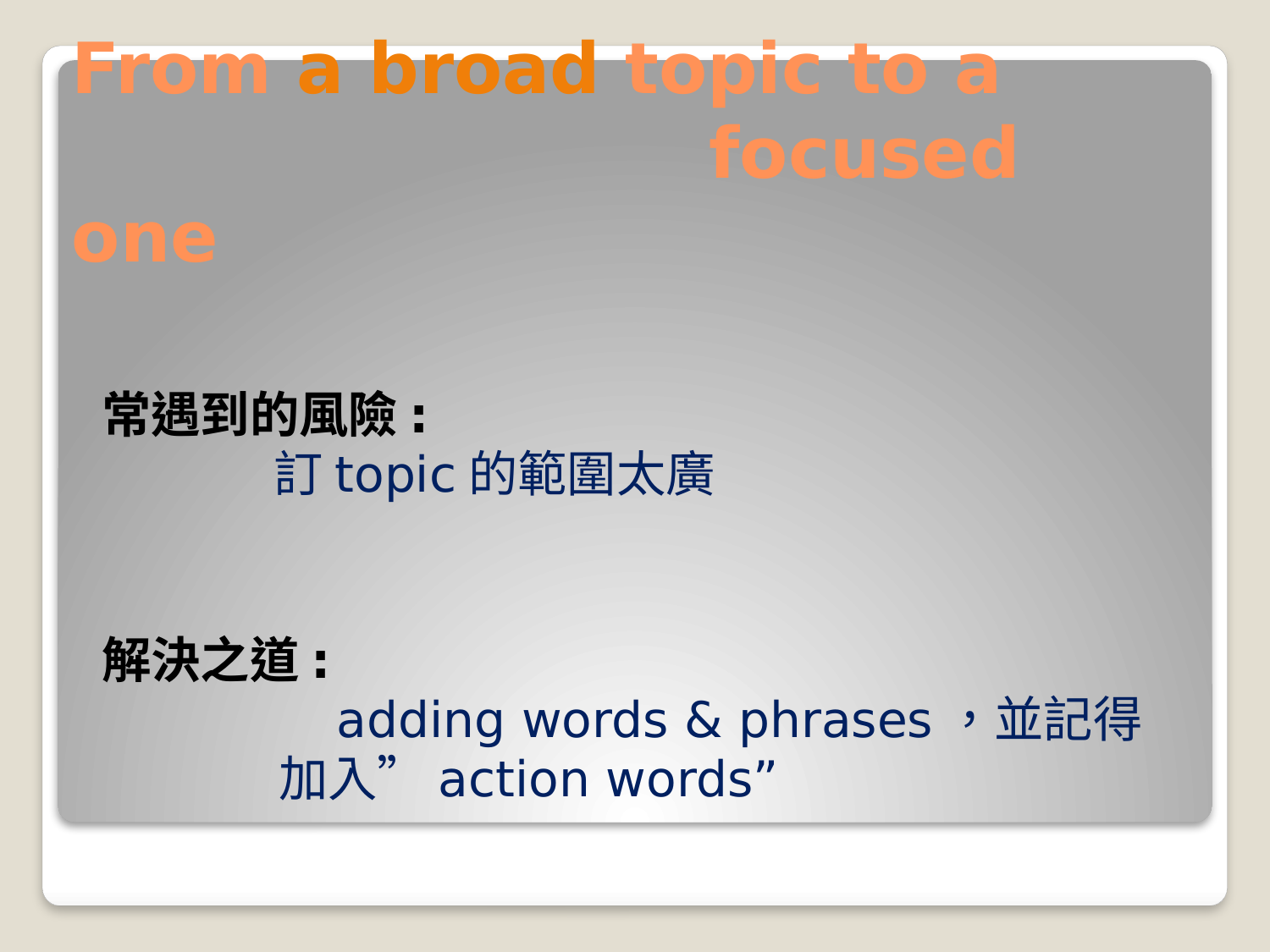

# From a broad topic to a focused one
常遇到的風險:
                 訂topic的範圍太廣

解決之道:
               adding words & phrases，並記得
               加入”action words”